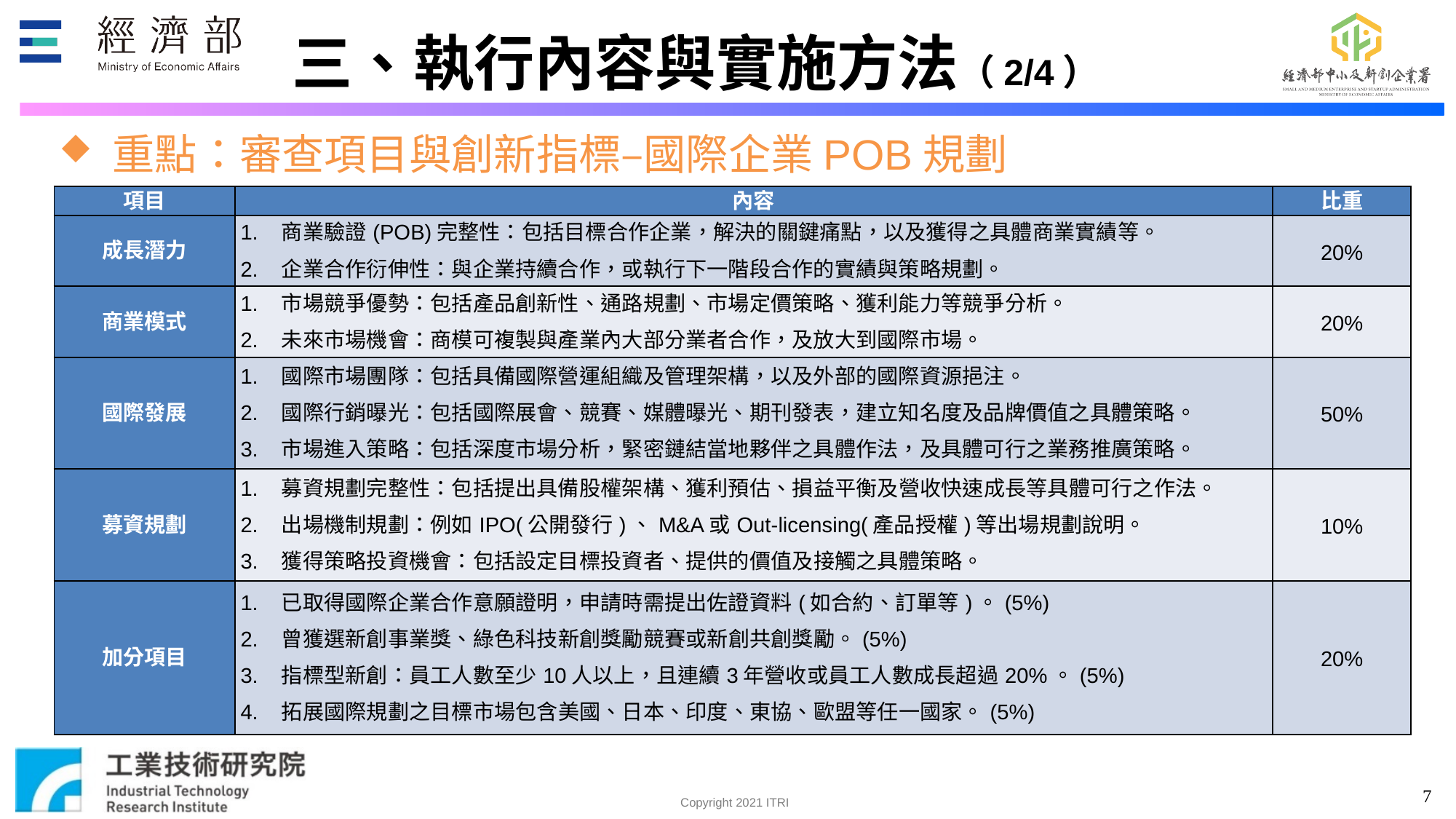

三、執行內容與實施方法（2/4）
重點：審查項目與創新指標–國際企業POB規劃

| 項目 | 內容 | 比重 |
| --- | --- | --- |
| 成長潛力 | 商業驗證(POB)完整性：包括目標合作企業，解決的關鍵痛點，以及獲得之具體商業實績等。 企業合作衍伸性：與企業持續合作，或執行下一階段合作的實績與策略規劃。 | 20% |
| 商業模式 | 市場競爭優勢：包括產品創新性、通路規劃、市場定價策略、獲利能力等競爭分析。 未來市場機會：商模可複製與產業內大部分業者合作，及放大到國際市場。 | 20% |
| 國際發展 | 國際市場團隊：包括具備國際營運組織及管理架構，以及外部的國際資源挹注。 國際行銷曝光：包括國際展會、競賽、媒體曝光、期刊發表，建立知名度及品牌價值之具體策略。 市場進入策略：包括深度市場分析，緊密鏈結當地夥伴之具體作法，及具體可行之業務推廣策略。 | 50% |
| 募資規劃 | 募資規劃完整性：包括提出具備股權架構、獲利預估、損益平衡及營收快速成長等具體可行之作法。 出場機制規劃：例如IPO(公開發行)、M&A或Out-licensing(產品授權)等出場規劃說明。 獲得策略投資機會：包括設定目標投資者、提供的價值及接觸之具體策略。 | 10% |
| 加分項目 | 已取得國際企業合作意願證明，申請時需提出佐證資料(如合約、訂單等)。(5%) 曾獲選新創事業獎、綠色科技新創獎勵競賽或新創共創獎勵。(5%) 指標型新創：員工人數至少10人以上，且連續3年營收或員工人數成長超過20%。(5%) 拓展國際規劃之目標市場包含美國、日本、印度、東協、歐盟等任一國家。(5%) | 20% |
7